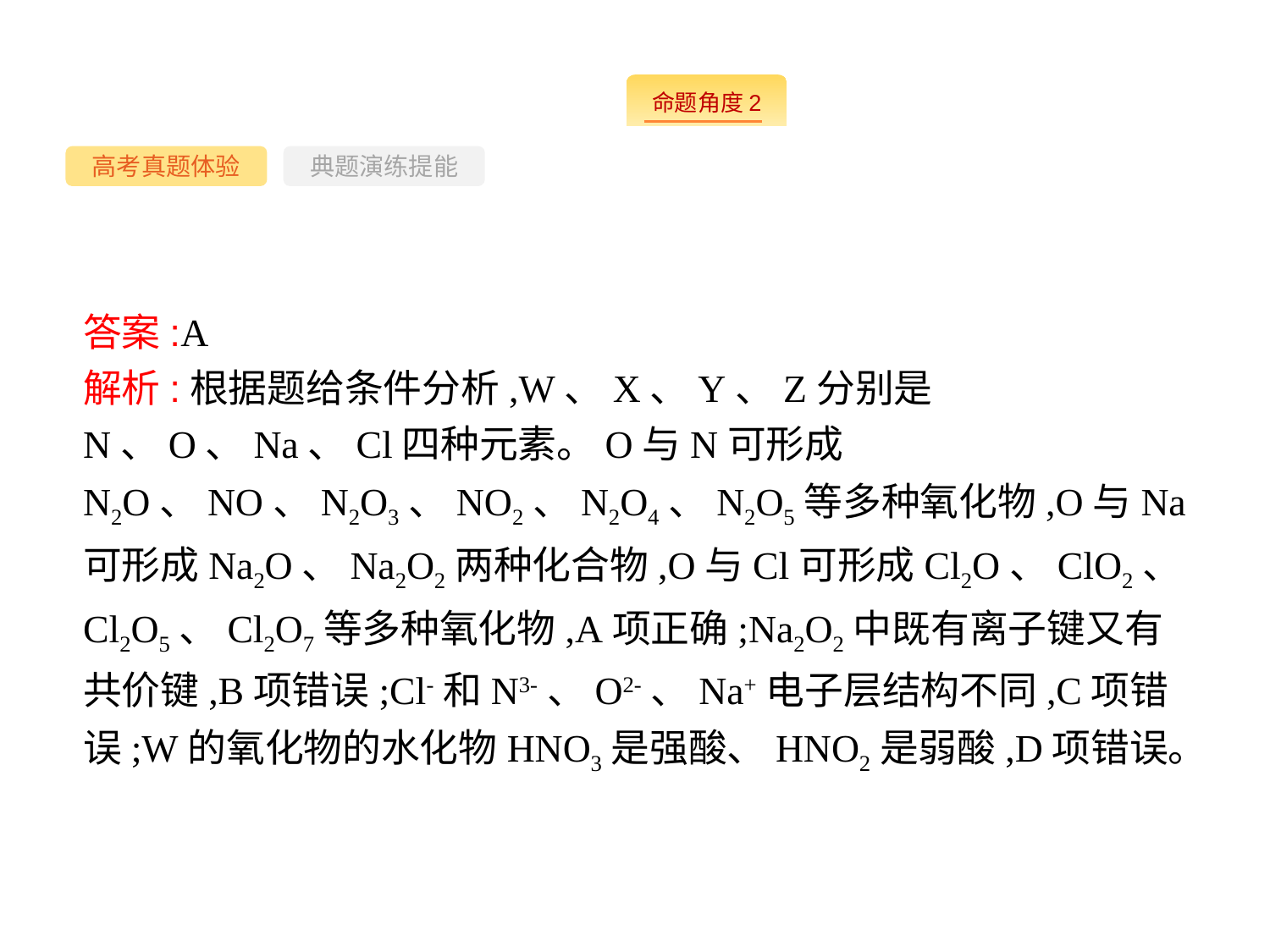

-38-
高考真题体验
典题演练提能
答案:A
解析:根据题给条件分析,W、X、Y、Z分别是N、O、Na、Cl四种元素。O与N可形成N2O、NO、N2O3、NO2、N2O4、N2O5等多种氧化物,O与Na可形成Na2O、Na2O2两种化合物,O与Cl可形成Cl2O、ClO2、Cl2O5、Cl2O7等多种氧化物,A项正确;Na2O2中既有离子键又有共价键,B项错误;Cl-和N3-、O2-、Na+电子层结构不同,C项错误;W的氧化物的水化物HNO3是强酸、HNO2是弱酸,D项错误。